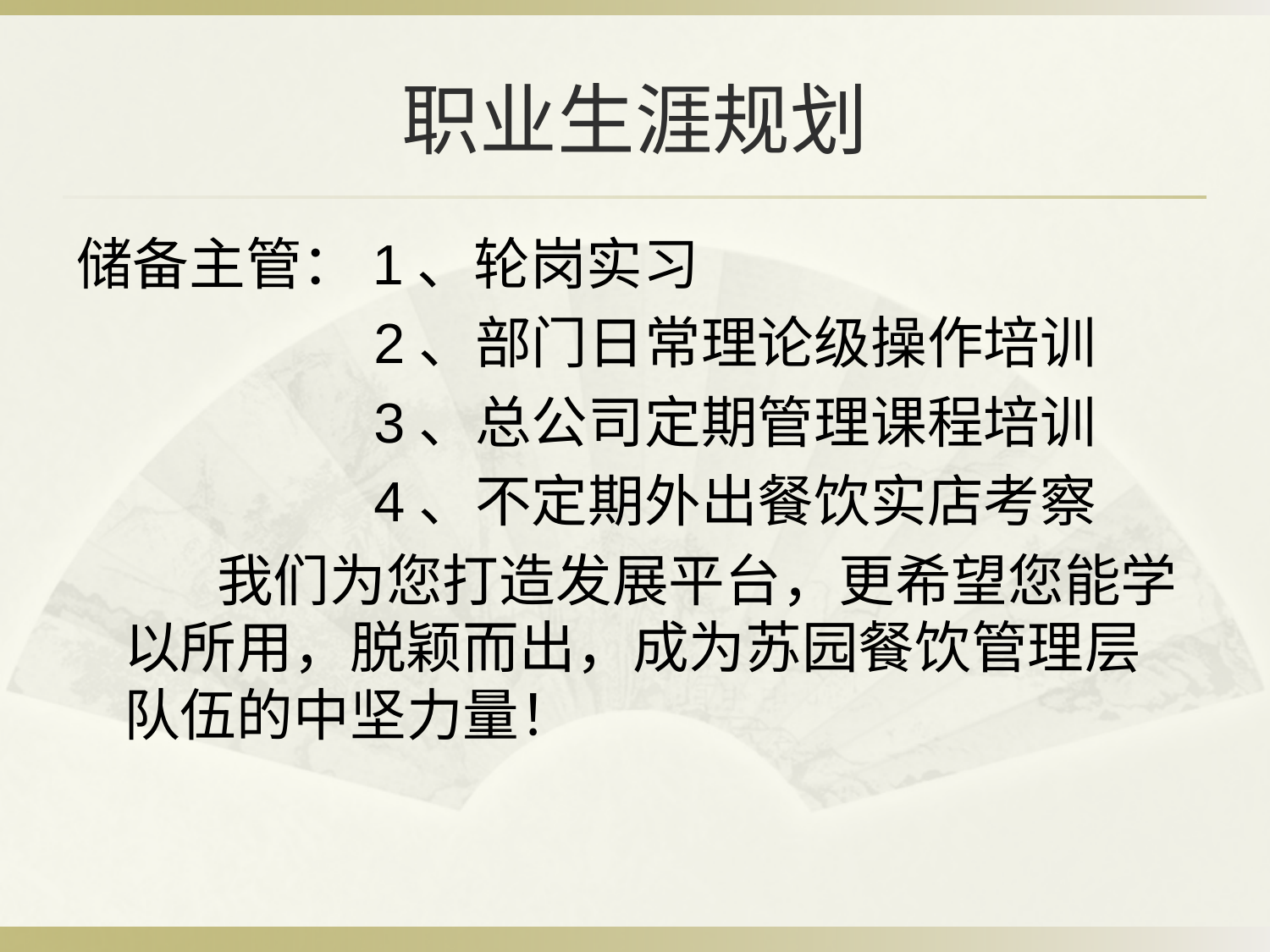

# 职业生涯规划
储备主管：1、轮岗实习
                   2、部门日常理论级操作培训
                   3、总公司定期管理课程培训
                   4、不定期外出餐饮实店考察
          我们为您打造发展平台，更希望您能学以所用，脱颖而出，成为苏园餐饮管理层队伍的中坚力量！